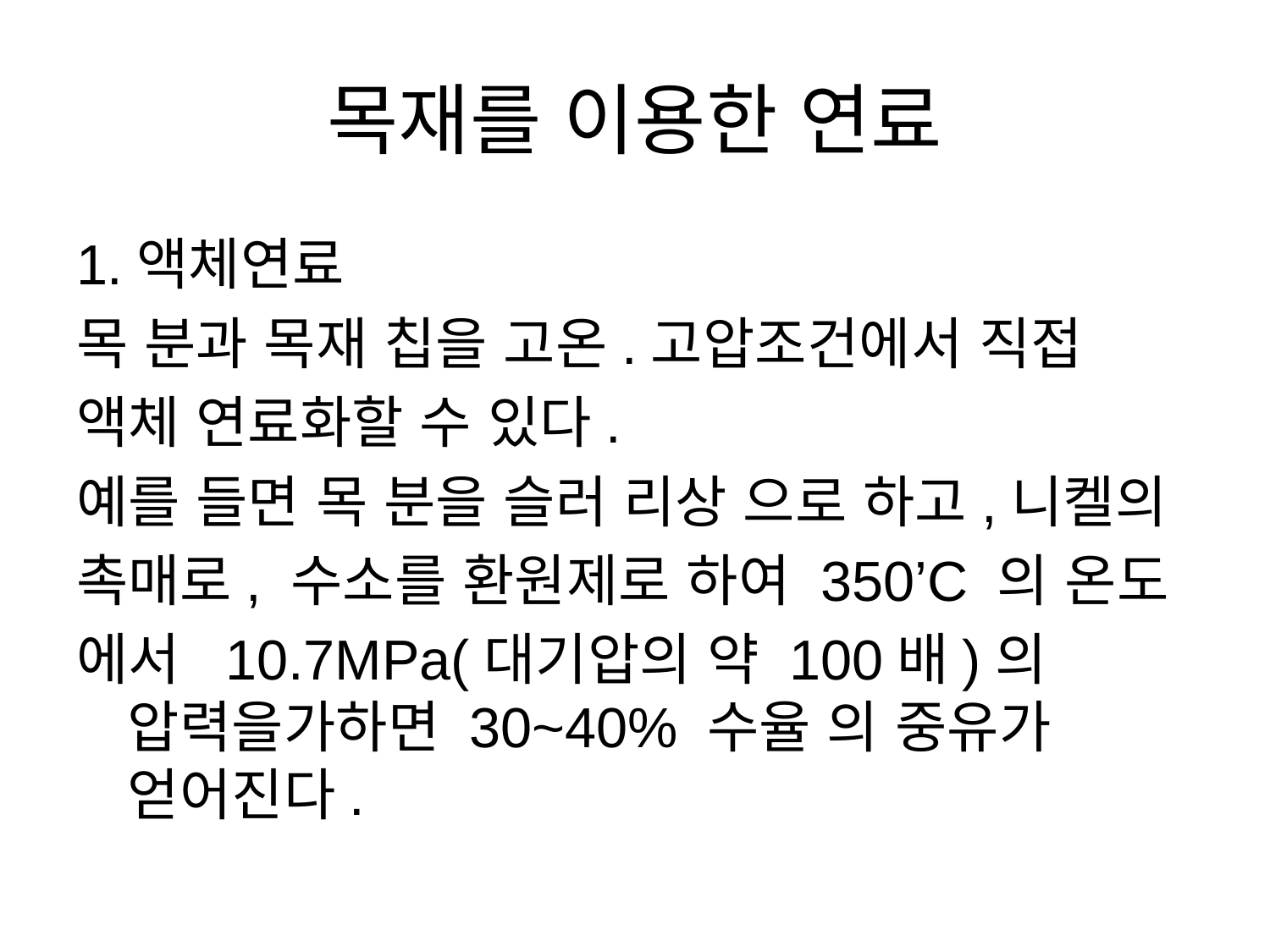

# 목재를 이용한 연료
1.액체연료
목 분과 목재 칩을 고온.고압조건에서 직접
액체 연료화할 수 있다.
예를 들면 목 분을 슬러 리상 으로 하고,니켈의
촉매로, 수소를 환원제로 하여 350’C 의 온도
에서  10.7MPa(대기압의 약 100배)의 압력을가하면 30~40% 수율 의 중유가 얻어진다.